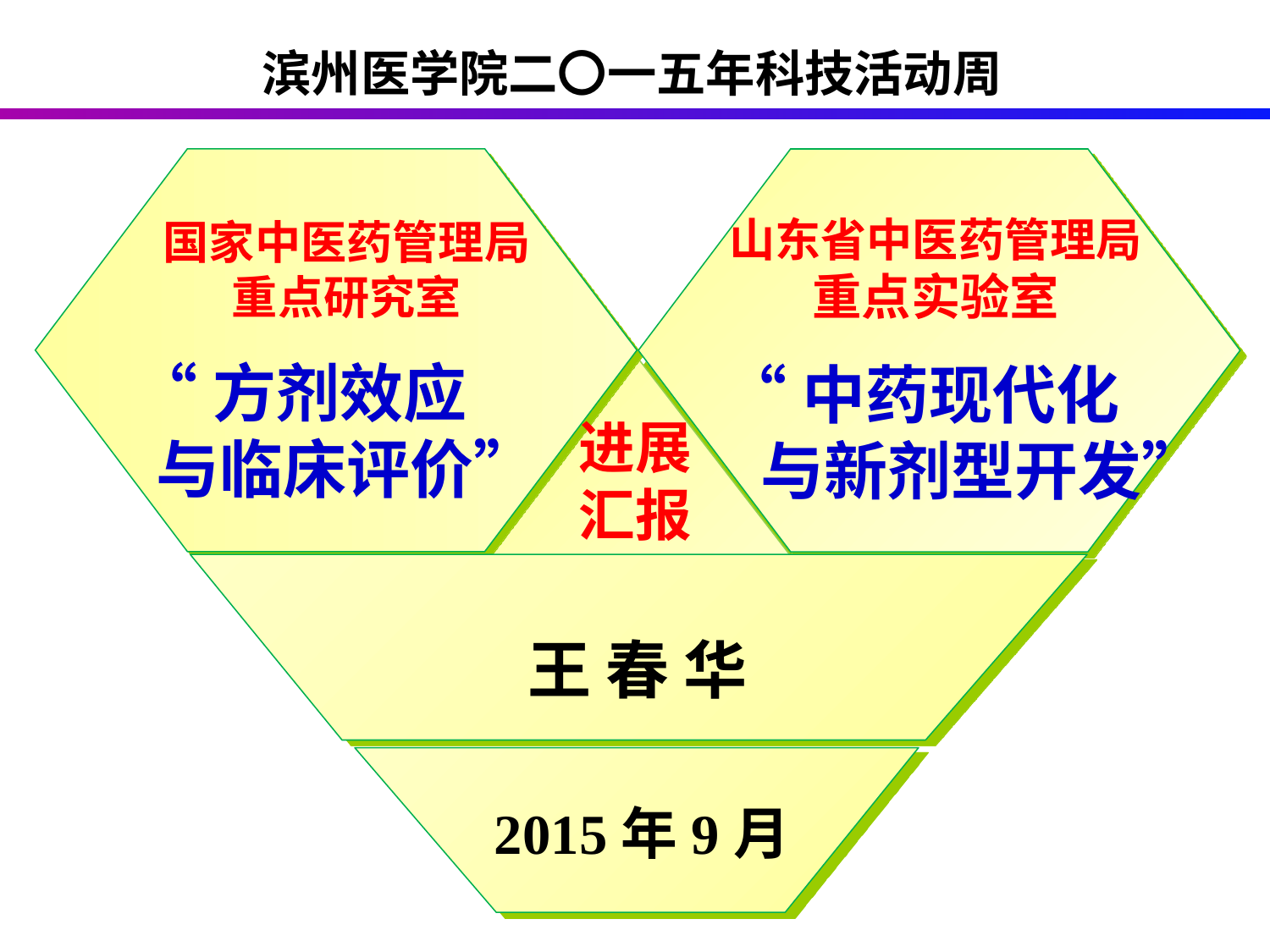

滨州医学院二〇一五年科技活动周

国家中医药管理局
重点研究室

    “方剂效应
与临床评价”
山东省中医药管理局
重点实验室

    “中药现代化
与新剂型开发”

进展
汇报
王 春 华
2015年9月